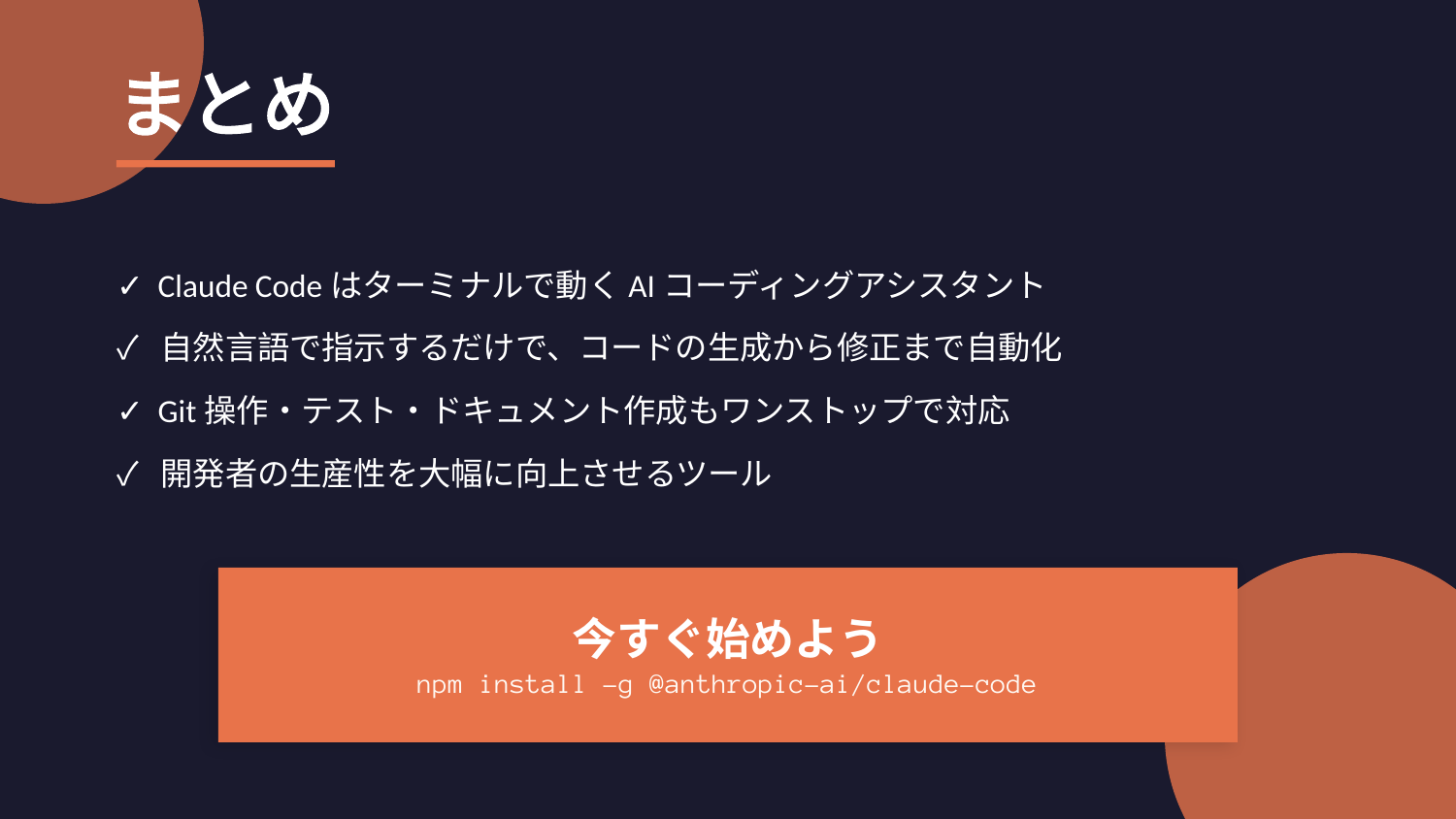

まとめ

✓  Claude Codeはターミナルで動くAIコーディングアシスタント
✓  自然言語で指示するだけで、コードの生成から修正まで自動化
✓  Git操作・テスト・ドキュメント作成もワンストップで対応
✓  開発者の生産性を大幅に向上させるツール

今すぐ始めよう
npm install -g @anthropic-ai/claude-code